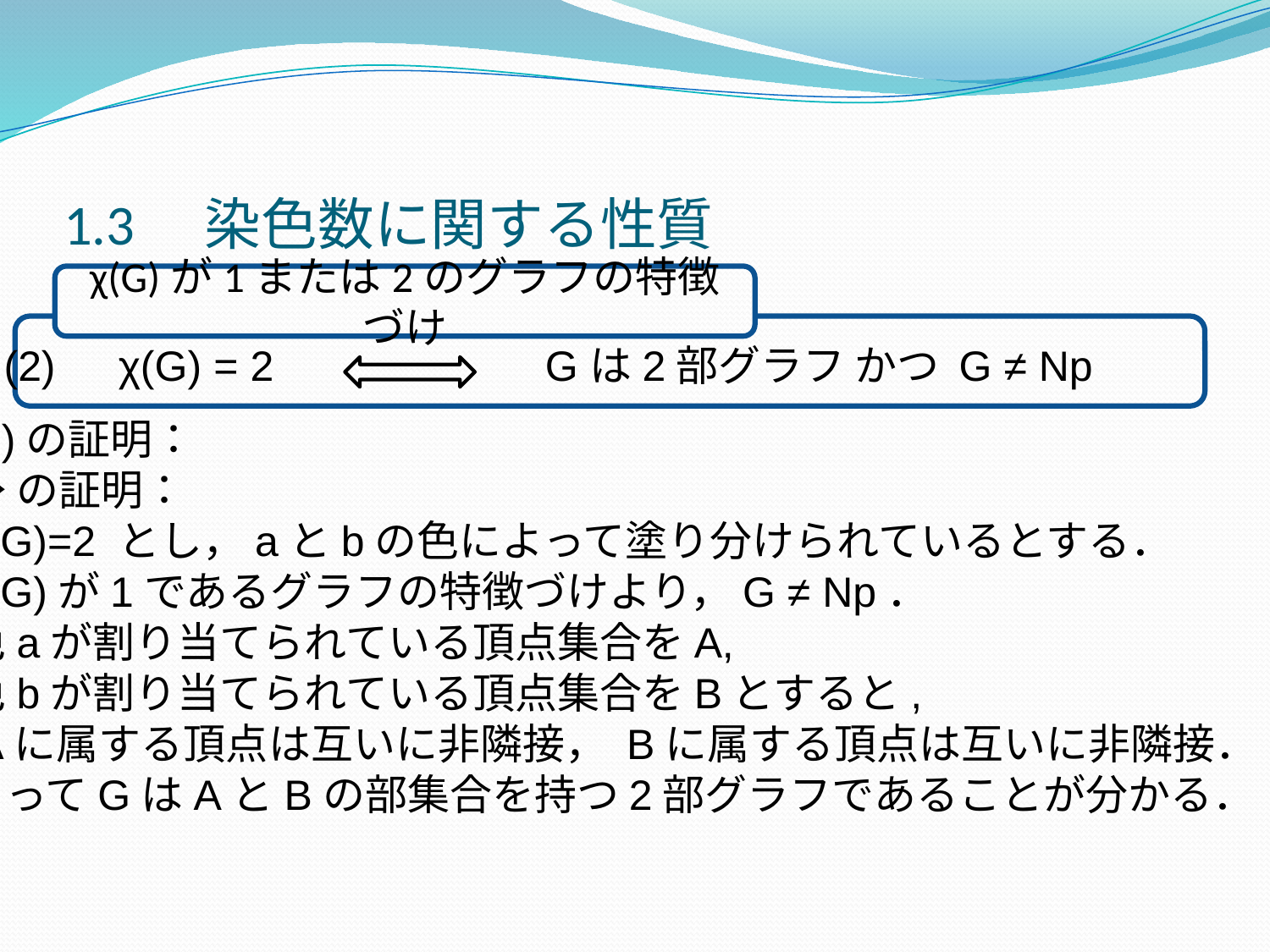

# 1.3　染色数に関する性質

χ(G)が1または2のグラフの特徴づけ

(2)　χ(G) = 2                       Gは2部グラフ かつ G ≠ Np

(2)の証明：
⇒の証明：
χ(G)=2 とし，aとbの色によって塗り分けられているとする．
χ(G)が1であるグラフの特徴づけより，G ≠ Np．
色aが割り当てられている頂点集合をA,
色bが割り当てられている頂点集合をBとすると,
 Aに属する頂点は互いに非隣接， Bに属する頂点は互いに非隣接．
よってGはAとBの部集合を持つ2部グラフであることが分かる．　□